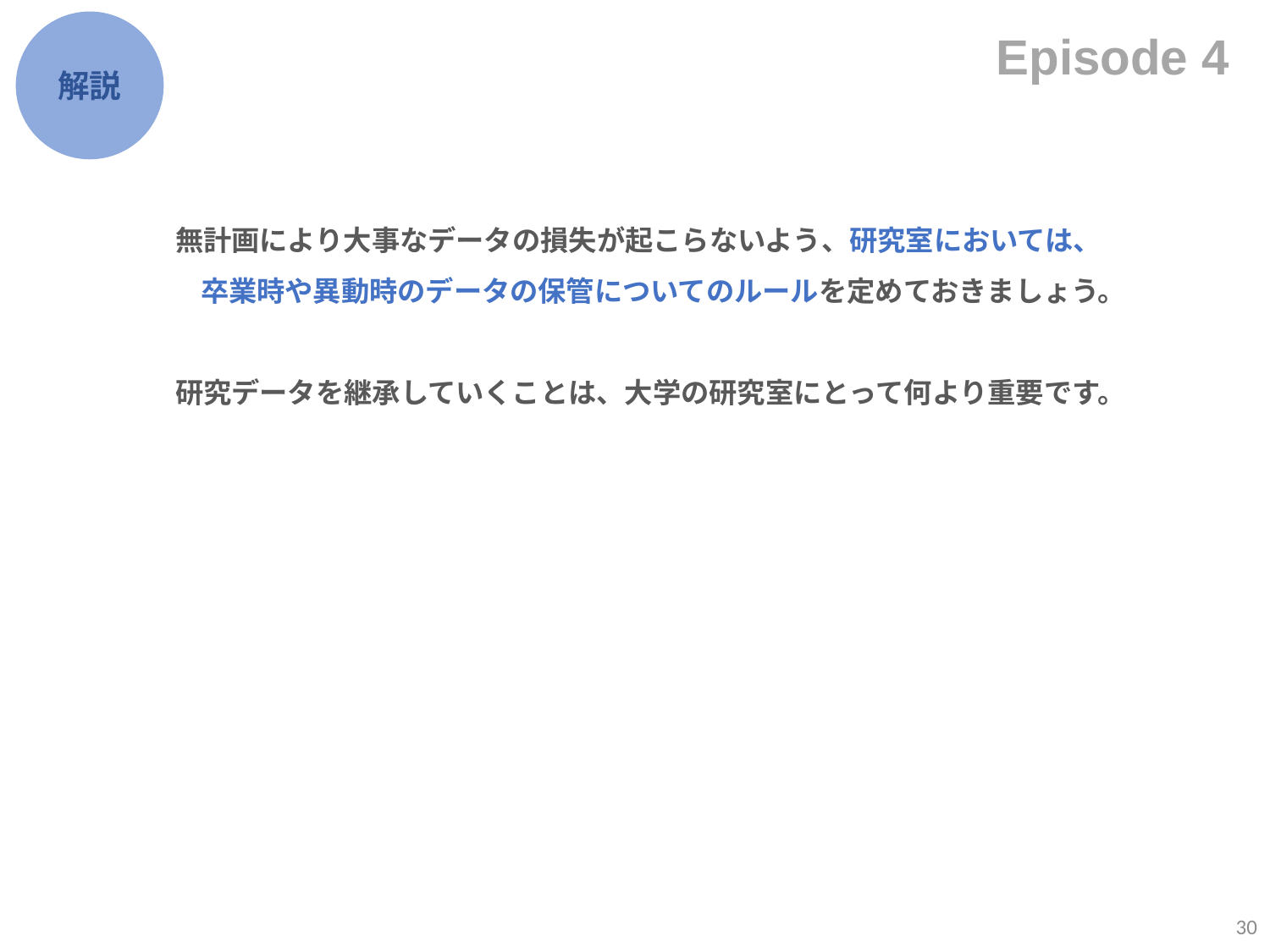

解説
Episode 4
無計画により大事なデータの損失が起こらないよう、研究室においては、卒業時や異動時のデータの保管についてのルールを定めておきましょう。

研究データを継承していくことは、大学の研究室にとって何より重要です。
30